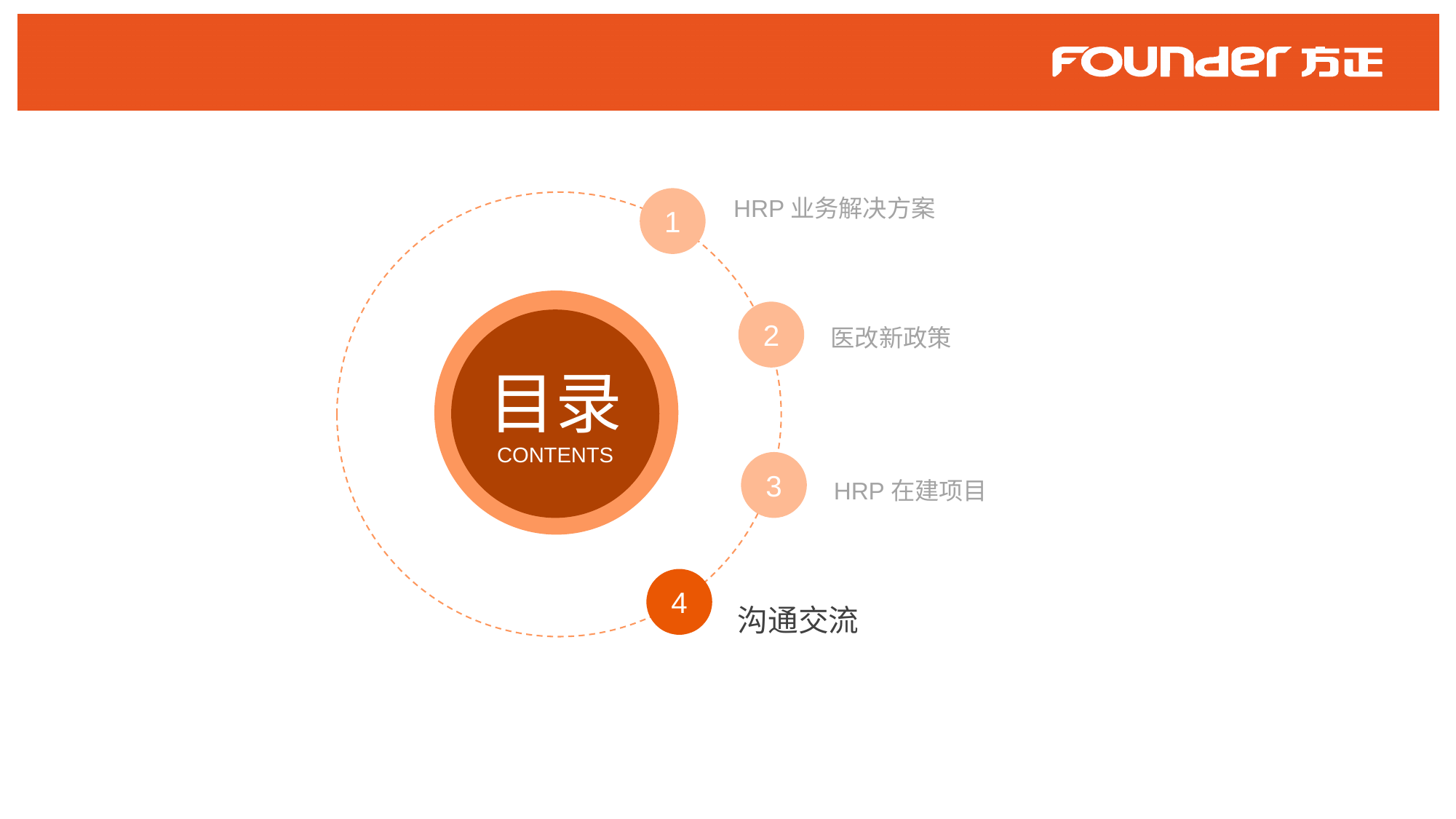

HRP业务解决方案
1

医改新政策

2
目录
CONTENTS
HRP在建项目
3
4
沟通交流